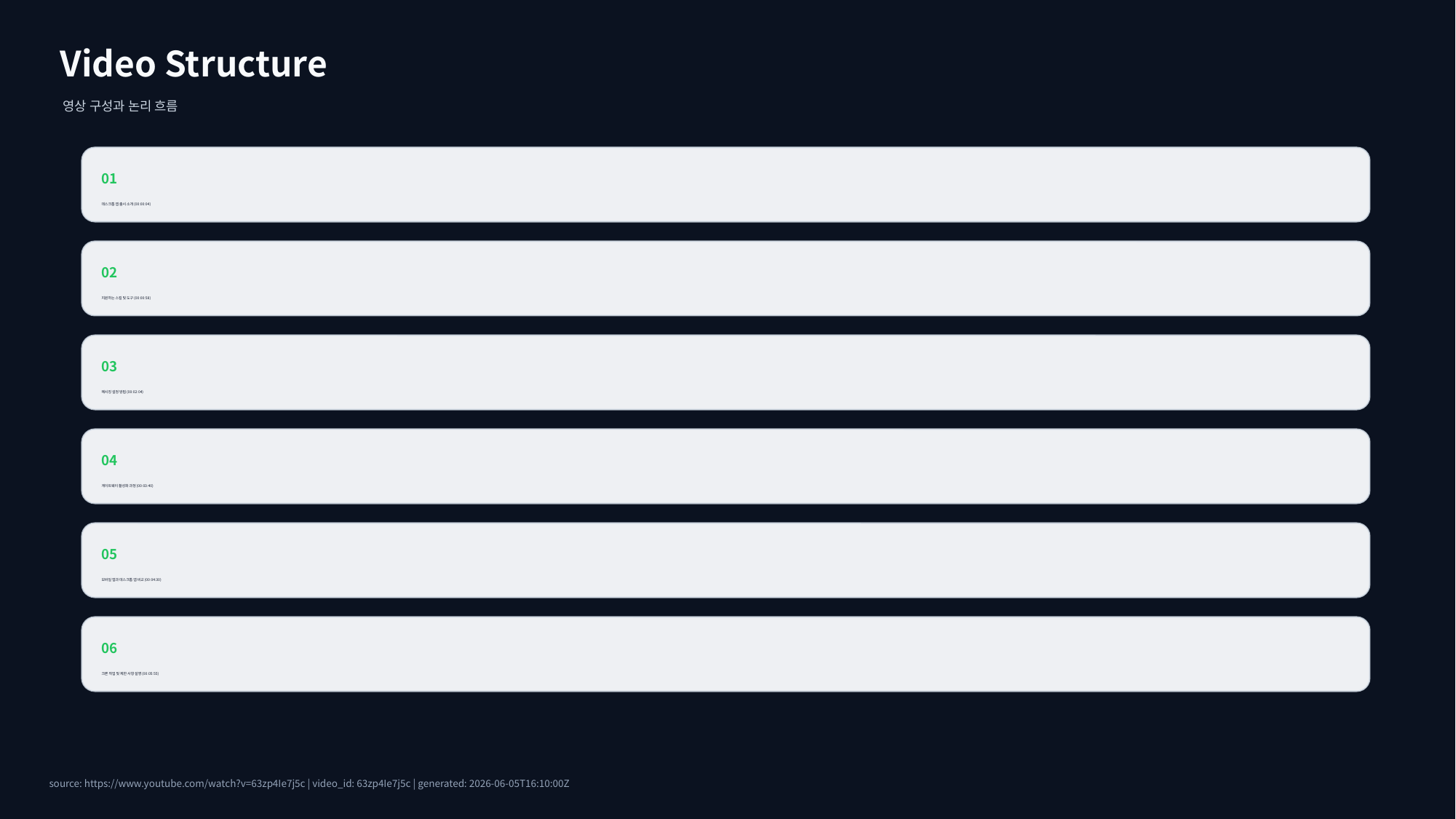

Video Structure
영상 구성과 논리 흐름

01
데스크톱 앱 출시 소개 (00:00:04)

02
지원하는 스킬 및 도구 (00:00:58)

03
메시징 설정 방법 (00:02:04)

04
게이트웨이 활성화 과정 (00:03:40)

05
모바일 앱과 데스크톱 앱 비교 (00:04:30)

06
크론 작업 및 제한 사항 설명 (00:05:55)
source: https://www.youtube.com/watch?v=63zp4Ie7j5c | video_id: 63zp4Ie7j5c | generated: 2026-06-05T16:10:00Z